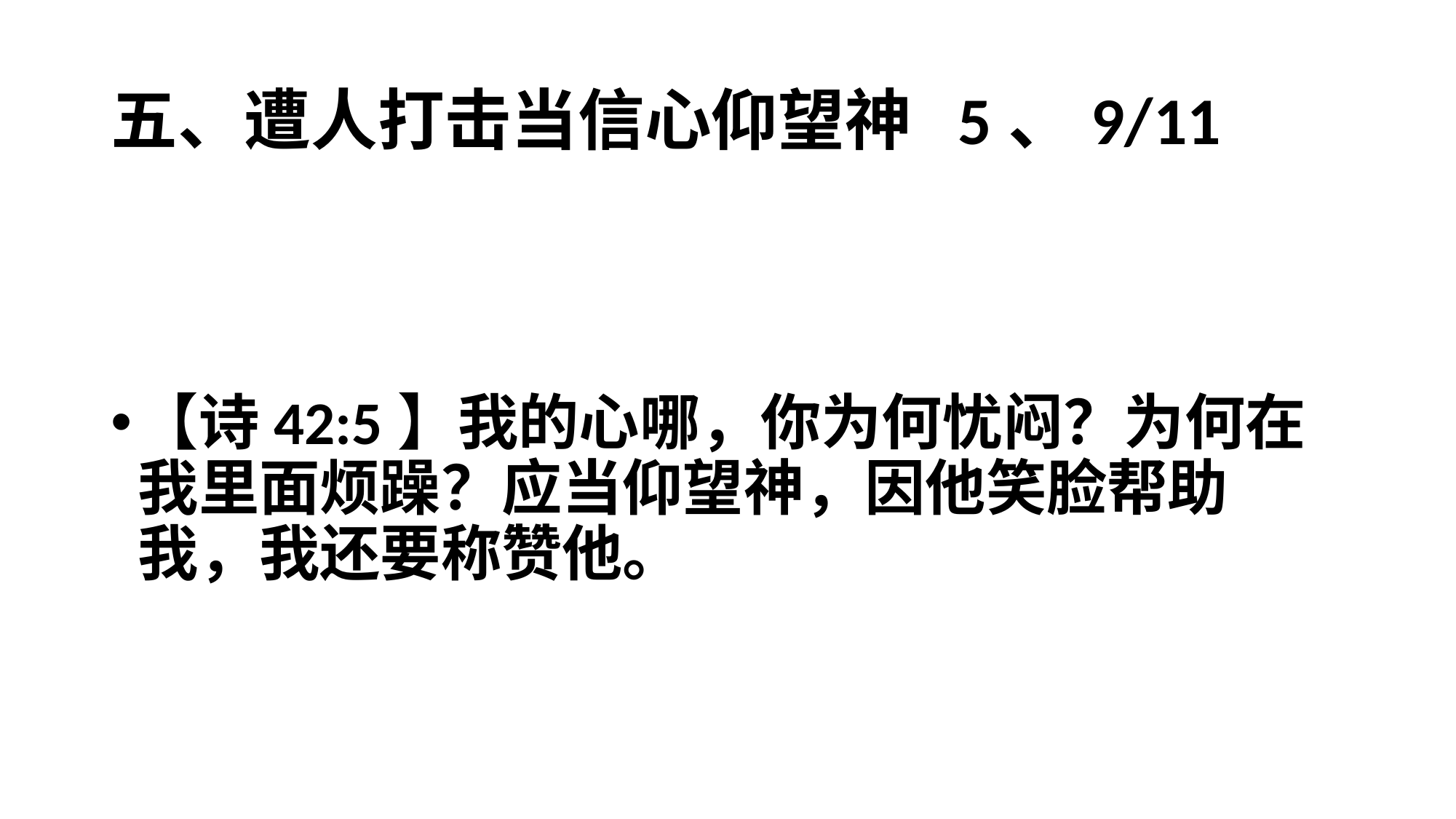

# 五、遭人打击当信心仰望神  5、9/11

【诗42:5】我的心哪，你为何忧闷？为何在我里面烦躁？应当仰望神，因他笑脸帮助我，我还要称赞他。